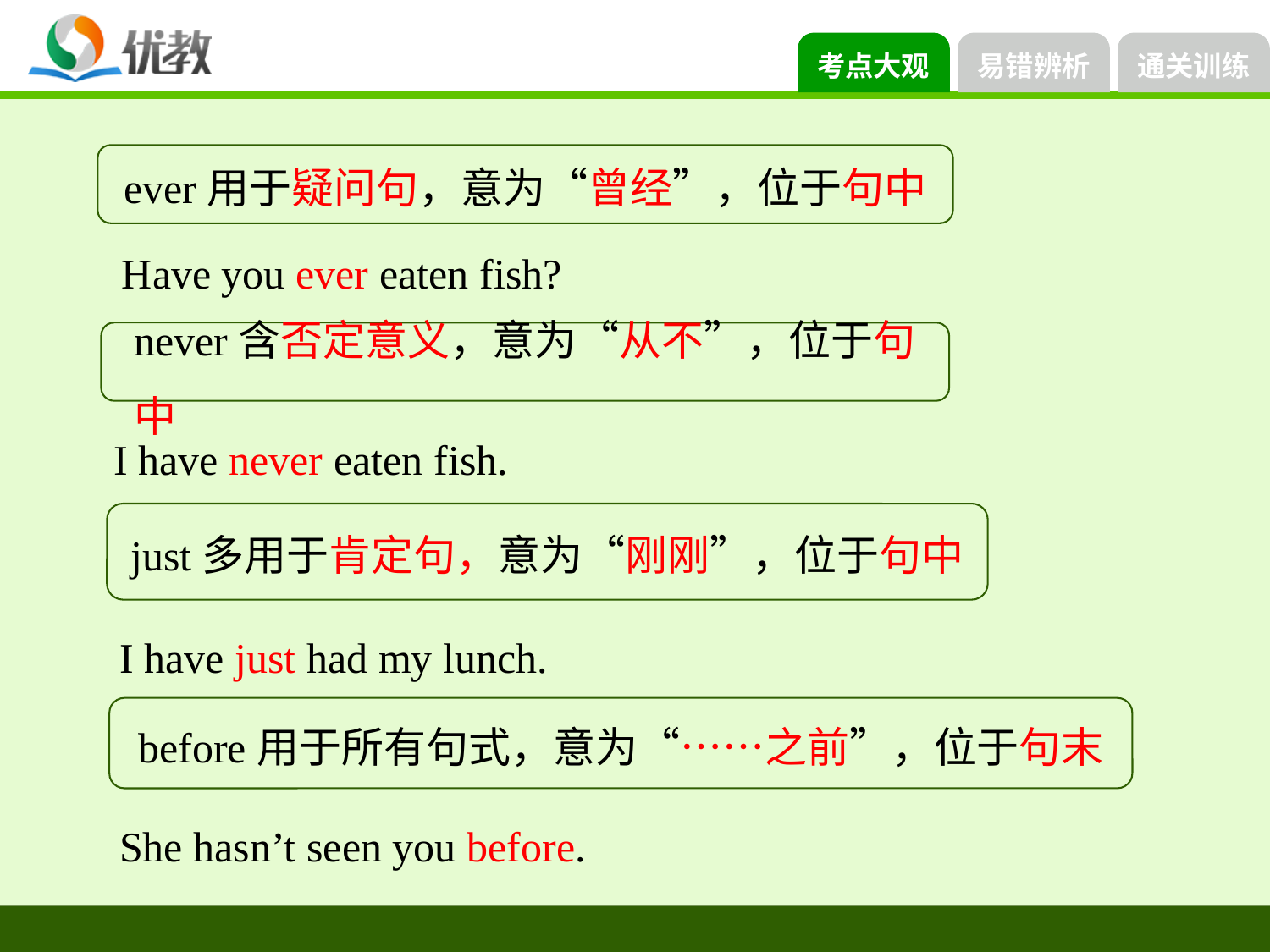

ever用于疑问句，意为“曾经”，位于句中
Have you ever eaten fish?
never含否定意义，意为“从不”，位于句中
I have never eaten fish.
just多用于肯定句，意为“刚刚”，位于句中
I have just had my lunch.
before用于所有句式，意为“……之前”，位于句末
She hasn’t seen you before.